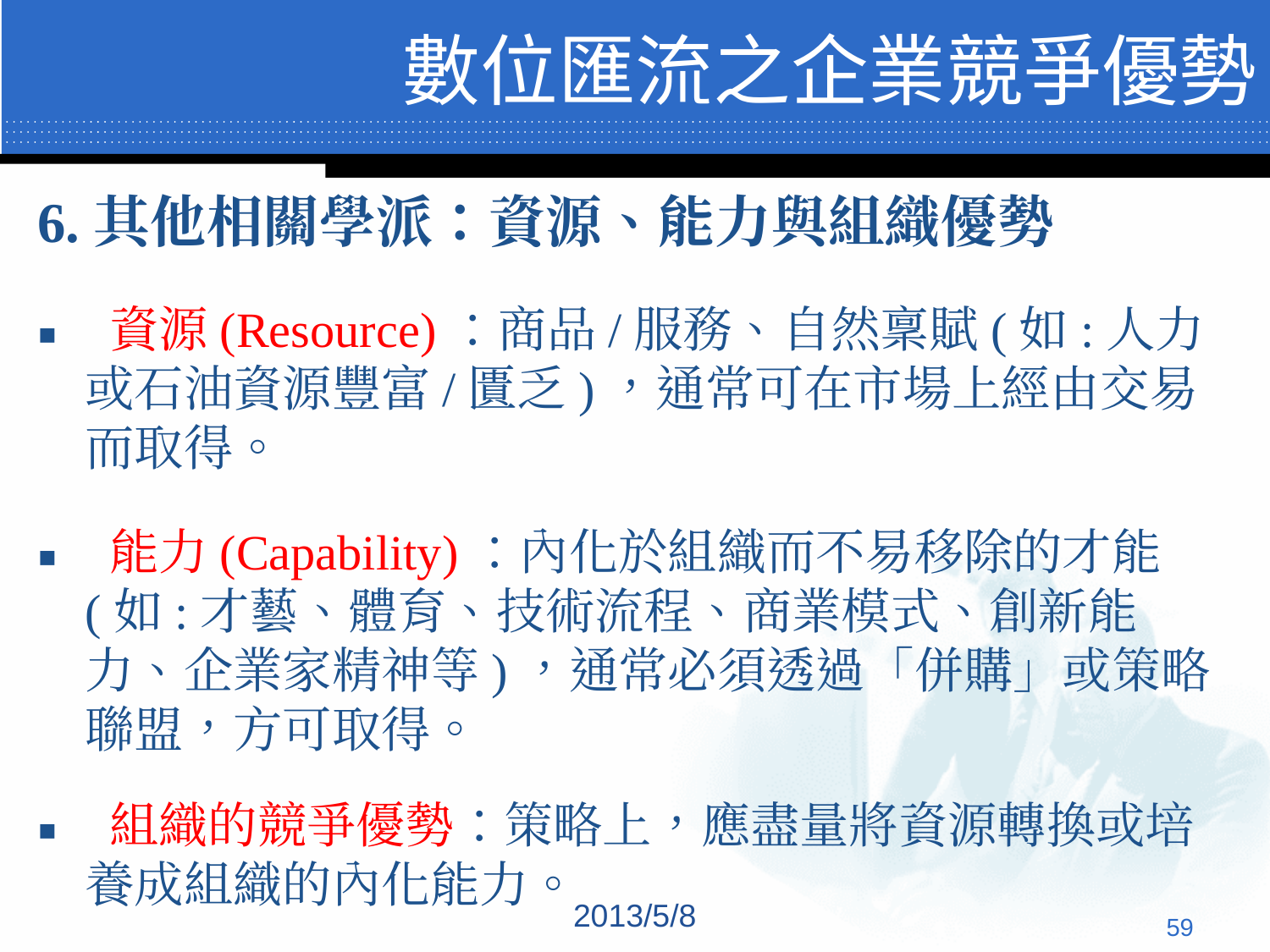

# 數位匯流之企業競爭優勢
6.其他相關學派：資源、能力與組織優勢

 資源(Resource)：商品/服務、自然稟賦(如:人力或石油資源豐富/匱乏)，通常可在市場上經由交易而取得。

 能力(Capability)：內化於組織而不易移除的才能(如:才藝、體育、技術流程、商業模式、創新能力、企業家精神等)，通常必須透過「併購」或策略聯盟，方可取得。

 組織的競爭優勢：策略上，應盡量將資源轉換或培養成組織的內化能力。
2013/5/8
59